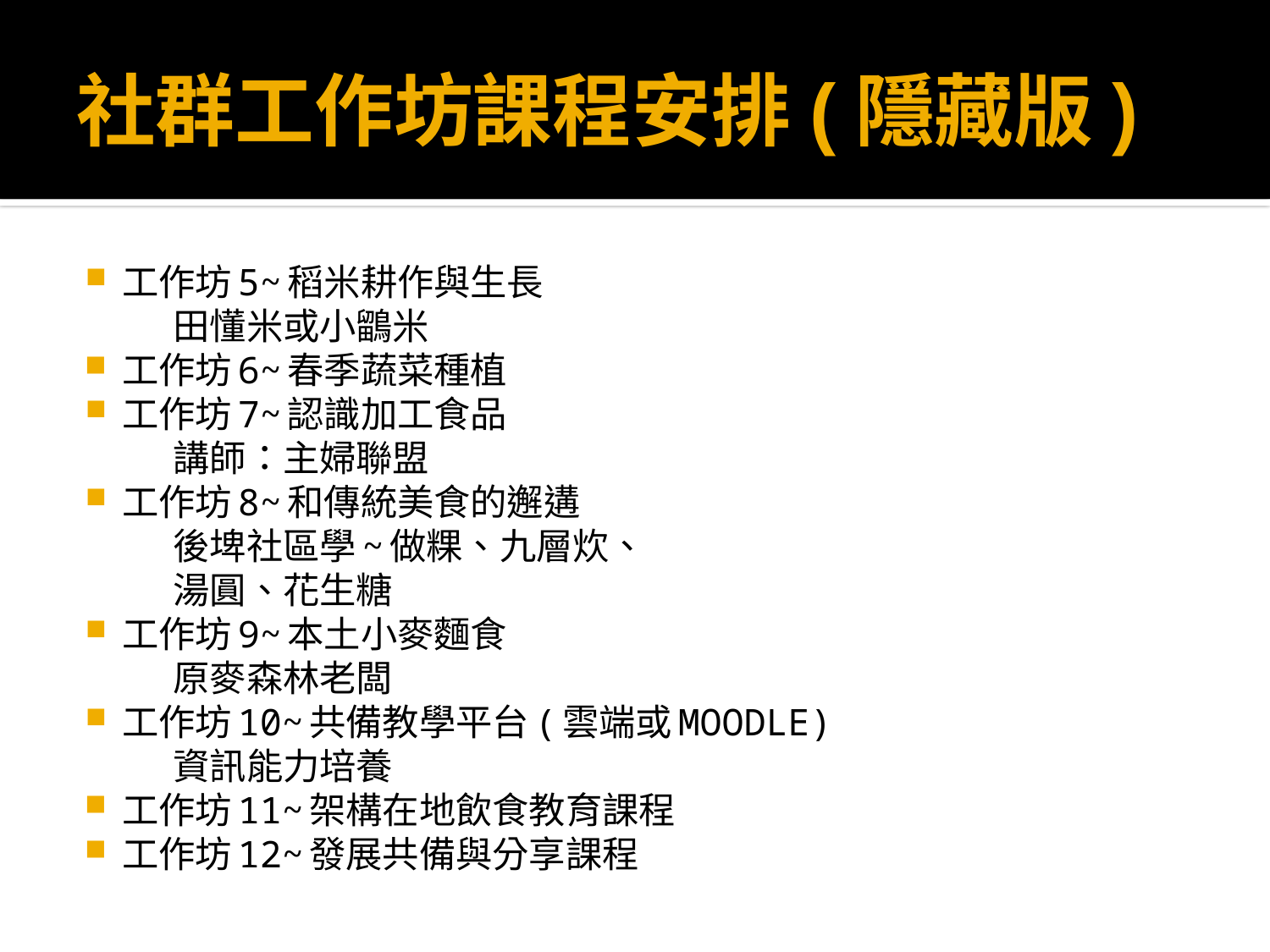

# 社群工作坊課程安排(隱藏版)
工作坊5~稻米耕作與生長
          田懂米或小鶹米
工作坊6~春季蔬菜種植
工作坊7~認識加工食品
          講師：主婦聯盟
工作坊8~和傳統美食的邂遘
          後埤社區學~做粿、九層炊、
          湯圓、花生糖
工作坊9~本土小麥麵食
          原麥森林老闆
工作坊10~共備教學平台(雲端或MOODLE)
          資訊能力培養
工作坊11~架構在地飲食教育課程
工作坊12~發展共備與分享課程